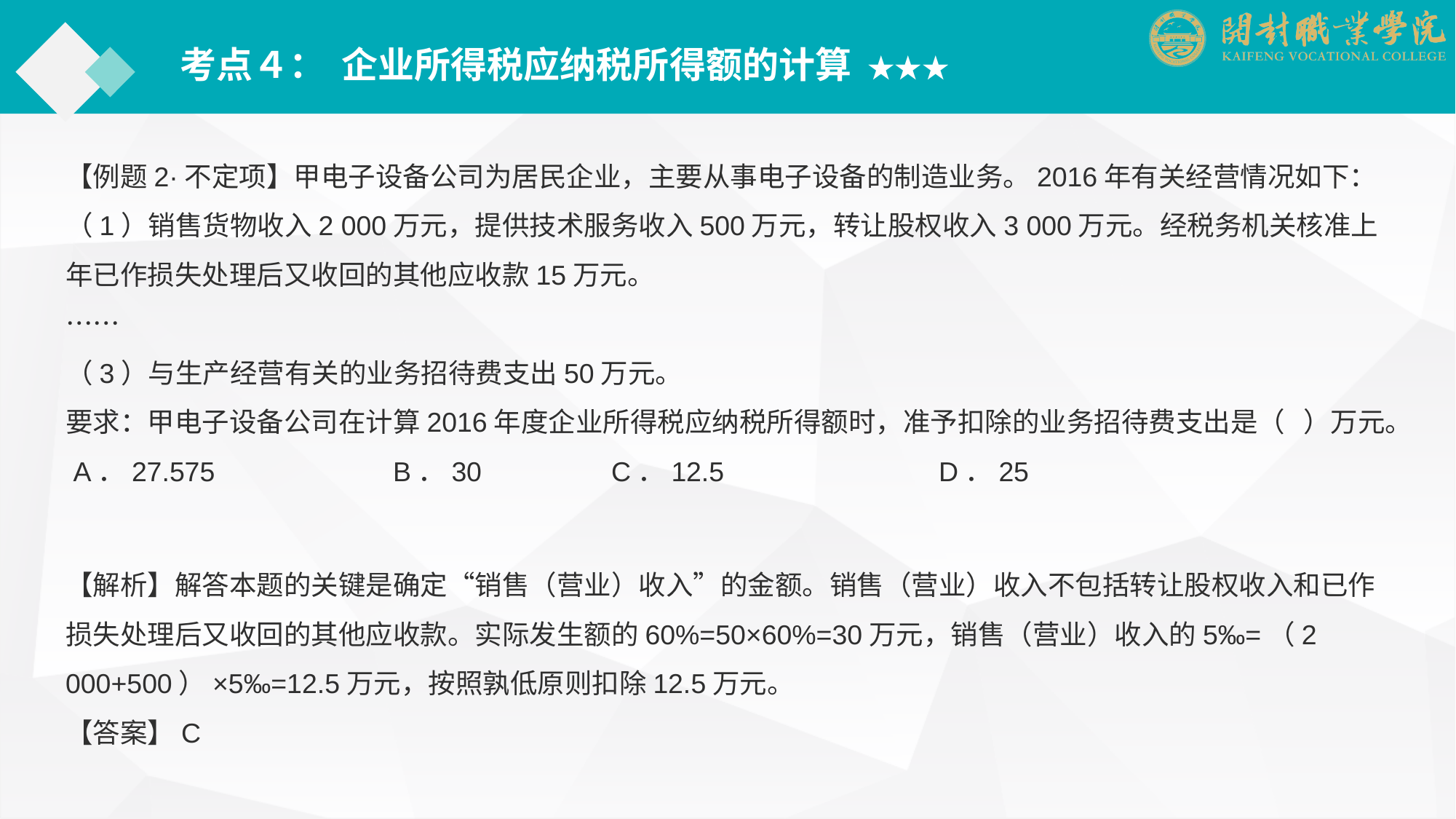

考点４：  企业所得税应纳税所得额的计算  ★★★
【例题2·不定项】甲电子设备公司为居民企业，主要从事电子设备的制造业务。2016年有关经营情况如下：
（1）销售货物收入2 000万元，提供技术服务收入500万元，转让股权收入3 000万元。经税务机关核准上年已作损失处理后又收回的其他应收款15万元。
……
（3）与生产经营有关的业务招待费支出50万元。
要求：甲电子设备公司在计算2016年度企业所得税应纳税所得额时，准予扣除的业务招待费支出是（   ）万元。
 A．27.575		B．30		C．12.5		D．25
【解析】解答本题的关键是确定“销售（营业）收入”的金额。销售（营业）收入不包括转让股权收入和已作损失处理后又收回的其他应收款。实际发生额的60%=50×60%=30万元，销售（营业）收入的5‰=（2 000+500）×5‰=12.5万元，按照孰低原则扣除12.5万元。
【答案】C